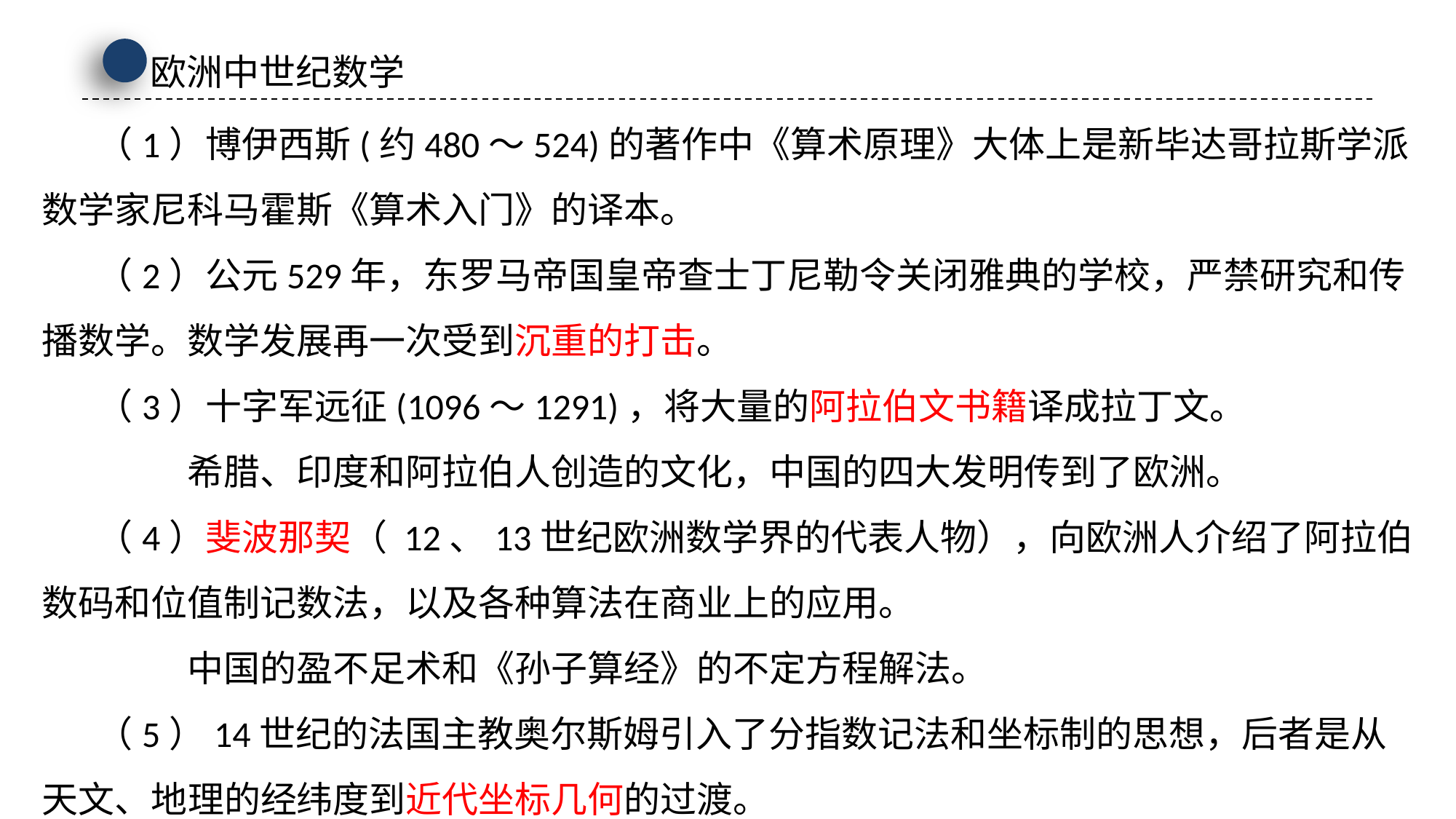

欧洲中世纪数学
（1）博伊西斯(约480～524)的著作中《算术原理》大体上是新毕达哥拉斯学派数学家尼科马霍斯《算术入门》的译本。
（2）公元529年，东罗马帝国皇帝查士丁尼勒令关闭雅典的学校，严禁研究和传播数学。数学发展再一次受到沉重的打击。
（3）十字军远征(1096～1291)，将大量的阿拉伯文书籍译成拉丁文。
          希腊、印度和阿拉伯人创造的文化，中国的四大发明传到了欧洲。
（4）斐波那契（ 12、13世纪欧洲数学界的代表人物），向欧洲人介绍了阿拉伯数码和位值制记数法，以及各种算法在商业上的应用。
          中国的盈不足术和《孙子算经》的不定方程解法。
（5）14世纪的法国主教奥尔斯姆引入了分指数记法和坐标制的思想，后者是从天文、地理的经纬度到近代坐标几何的过渡。